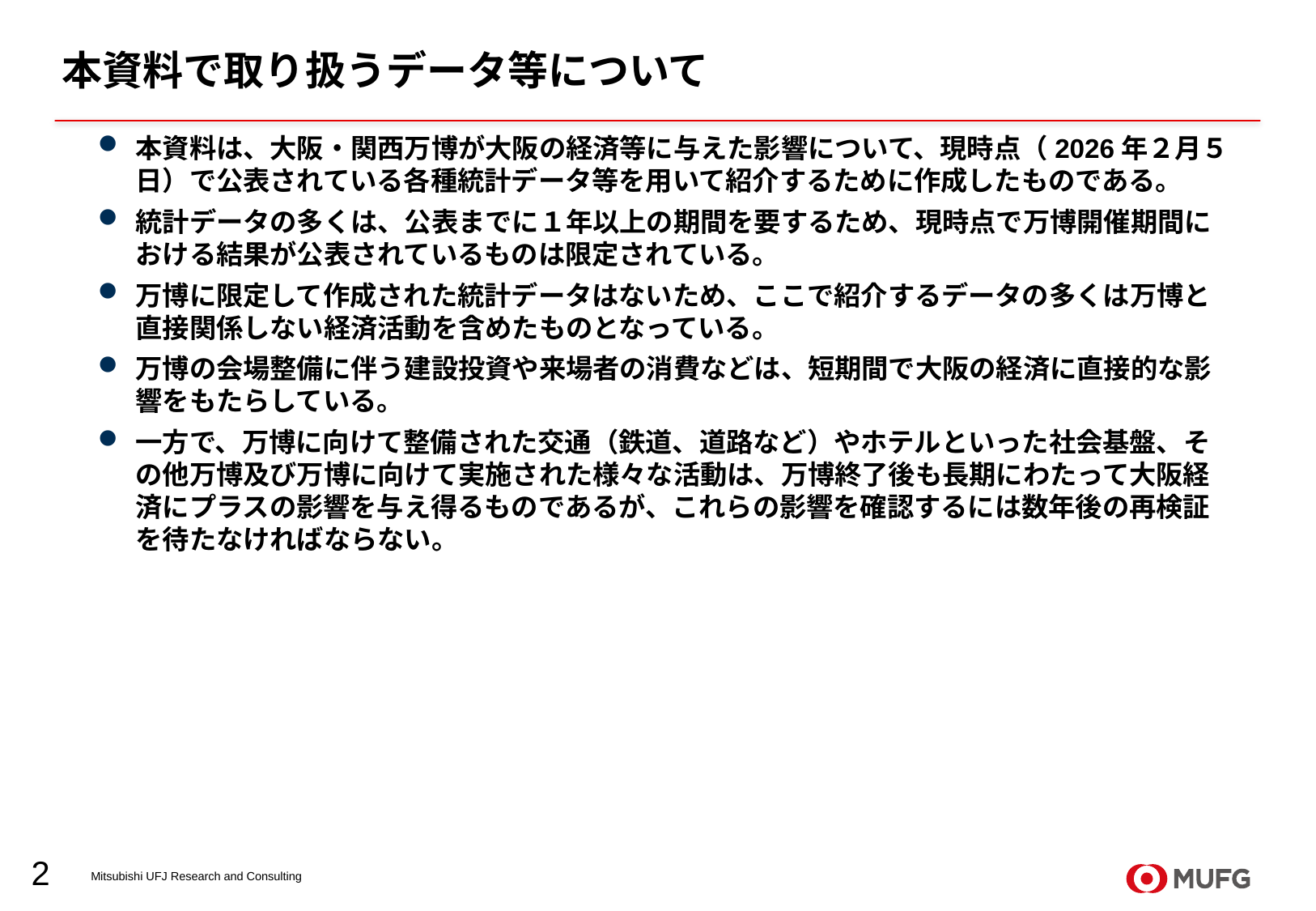

# 本資料で取り扱うデータ等について

本資料は、大阪・関西万博が大阪の経済等に与えた影響について、現時点（2026年２月５日）で公表されている各種統計データ等を用いて紹介するために作成したものである。
統計データの多くは、公表までに１年以上の期間を要するため、現時点で万博開催期間における結果が公表されているものは限定されている。
万博に限定して作成された統計データはないため、ここで紹介するデータの多くは万博と直接関係しない経済活動を含めたものとなっている。
万博の会場整備に伴う建設投資や来場者の消費などは、短期間で大阪の経済に直接的な影響をもたらしている。
一方で、万博に向けて整備された交通（鉄道、道路など）やホテルといった社会基盤、その他万博及び万博に向けて実施された様々な活動は、万博終了後も長期にわたって大阪経済にプラスの影響を与え得るものであるが、これらの影響を確認するには数年後の再検証を待たなければならない。